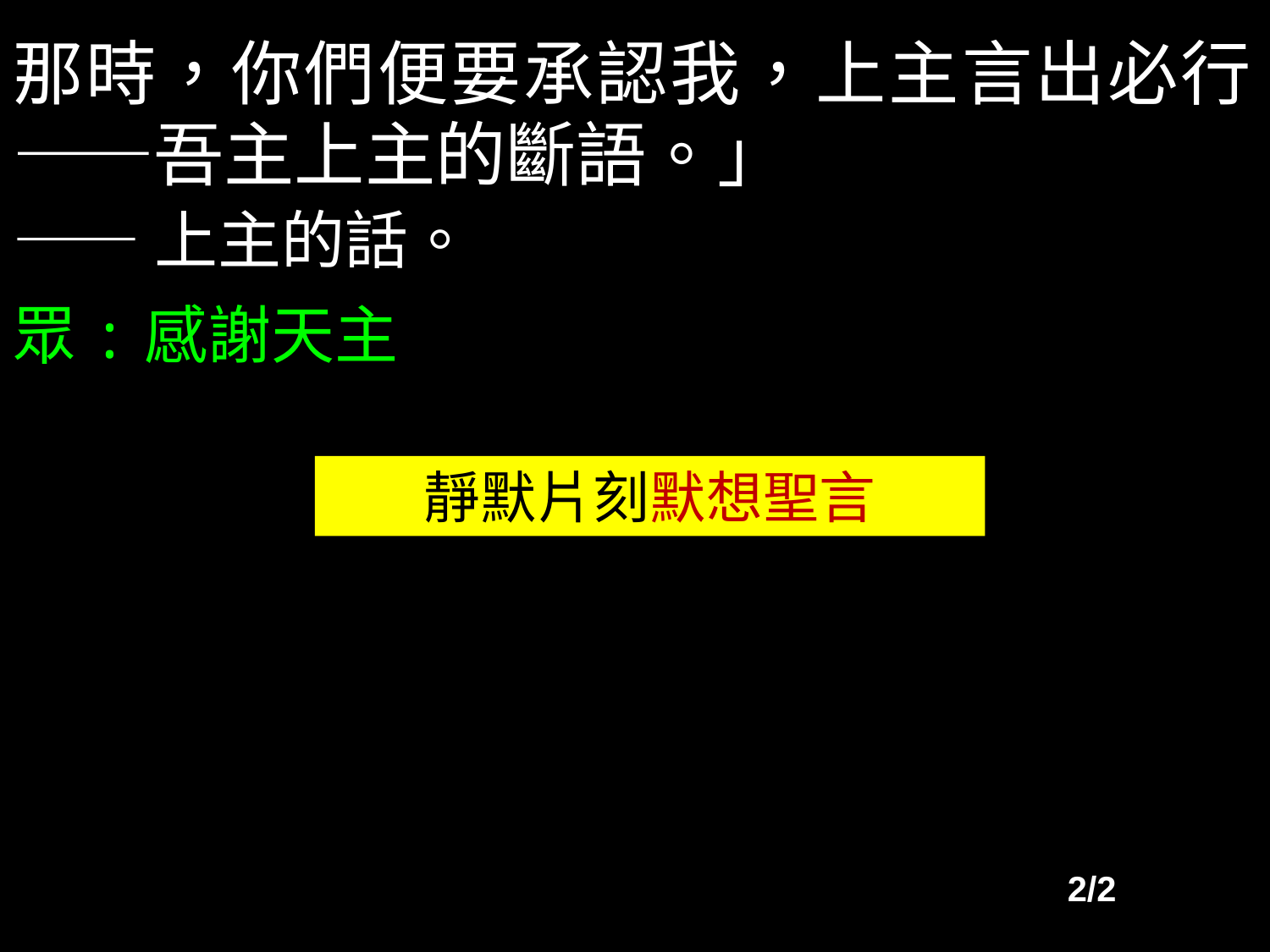

那時，你們便要承認我，上主言出必行——吾主上主的斷語。」
——上主的話。
眾:感謝天主

靜默片刻默想聖言
2/2